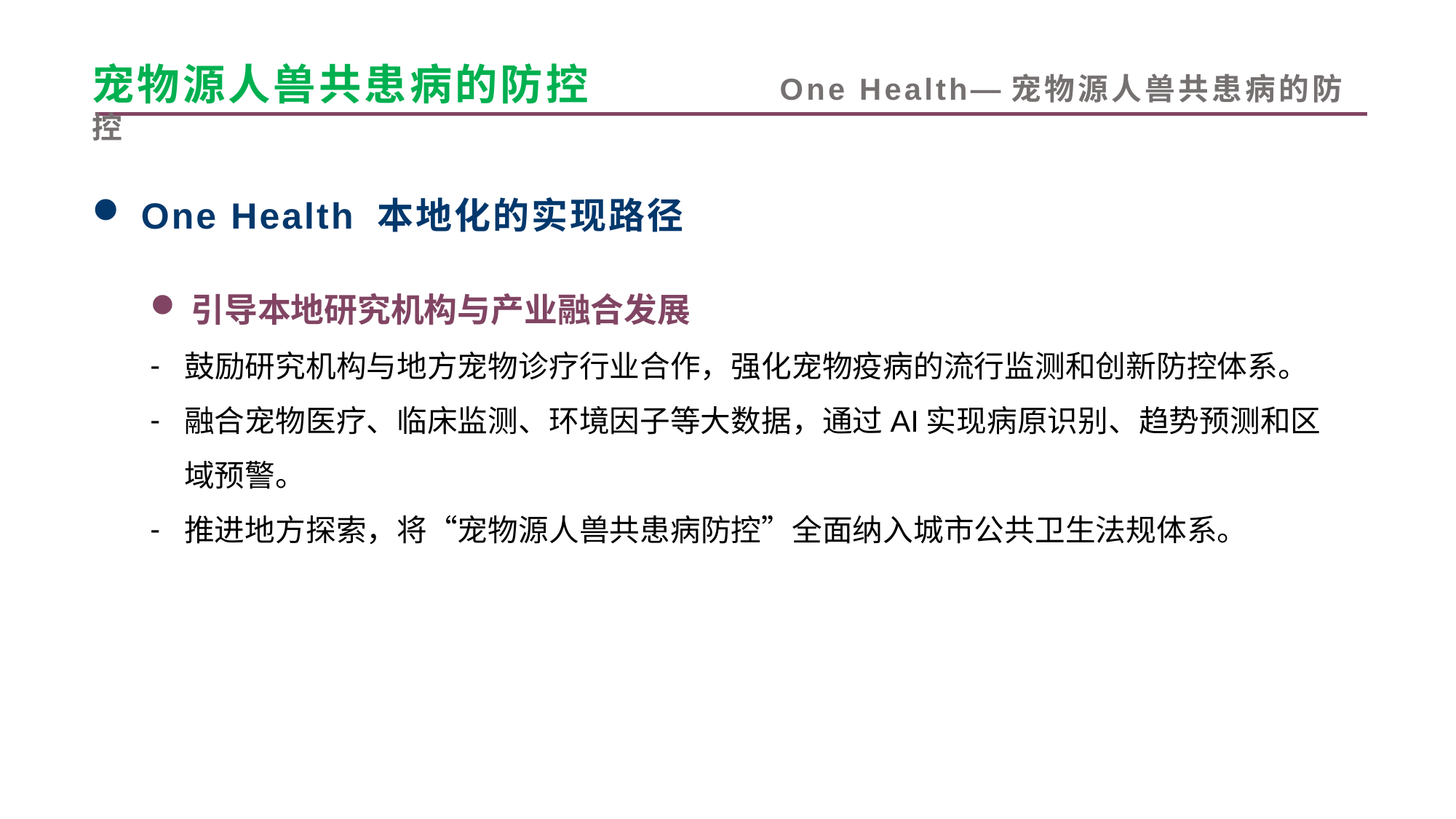

宠物源人兽共患病的防控              One Health—宠物源人兽共患病的防控

 One Health 本地化的实现路径

引导本地研究机构与产业融合发展
鼓励研究机构与地方宠物诊疗行业合作，强化宠物疫病的流行监测和创新防控体系。
融合宠物医疗、临床监测、环境因子等大数据，通过AI实现病原识别、趋势预测和区域预警。
推进地方探索，将“宠物源人兽共患病防控”全面纳入城市公共卫生法规体系。
29